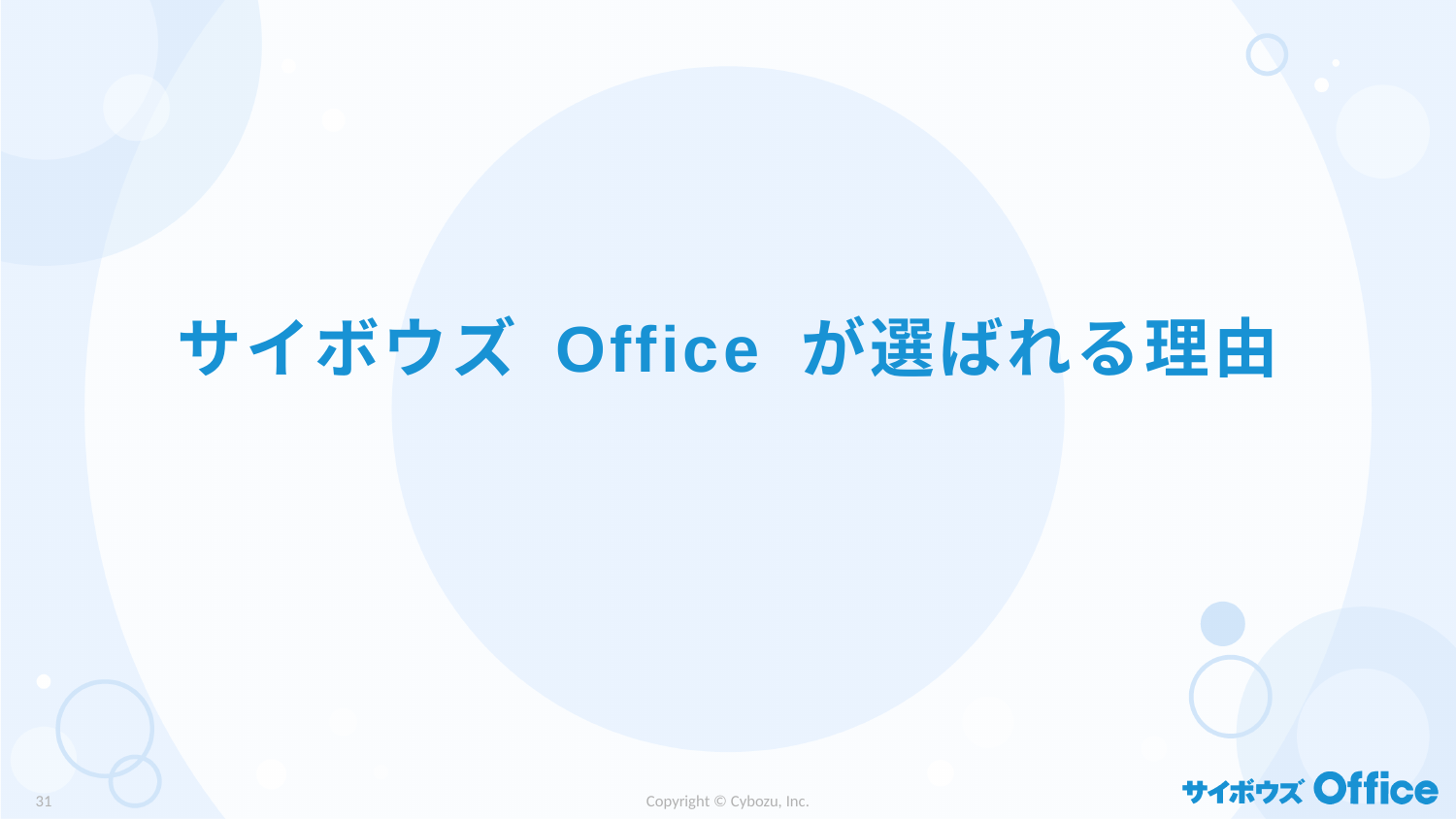

# サイボウズ Office が選ばれる理由
31
Copyright © Cybozu, Inc.